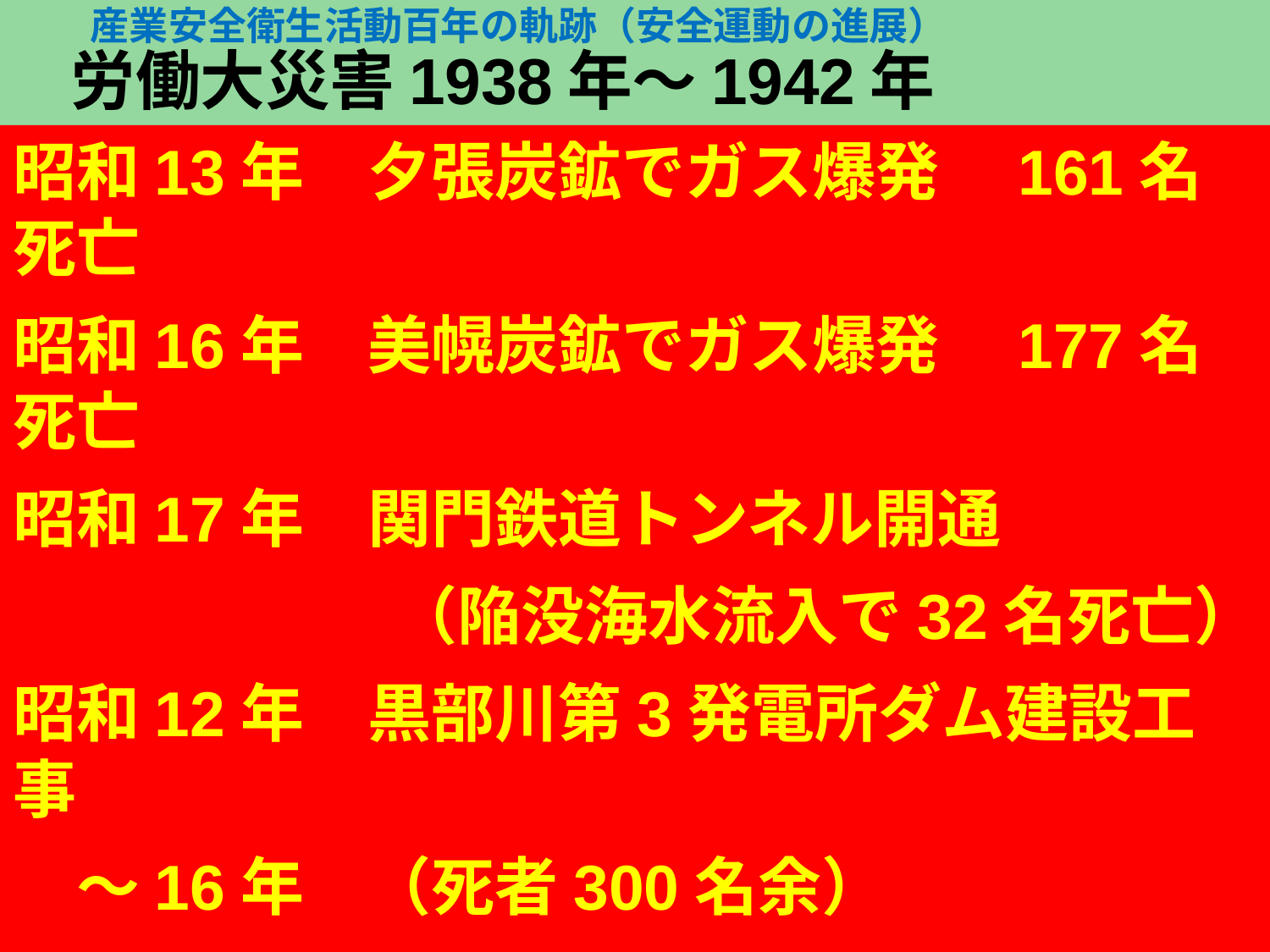

# 産業安全衛生活動百年の軌跡（安全運動の進展）　 　労働大災害1938年～1942年
昭和13年　夕張炭鉱でガス爆発　161名死亡
昭和16年　美幌炭鉱でガス爆発　177名死亡
昭和17年　関門鉄道トンネル開通
　（陥没海水流入で32名死亡）
昭和12年　黒部川第3発電所ダム建設工事
　～16年　（死者300名余）